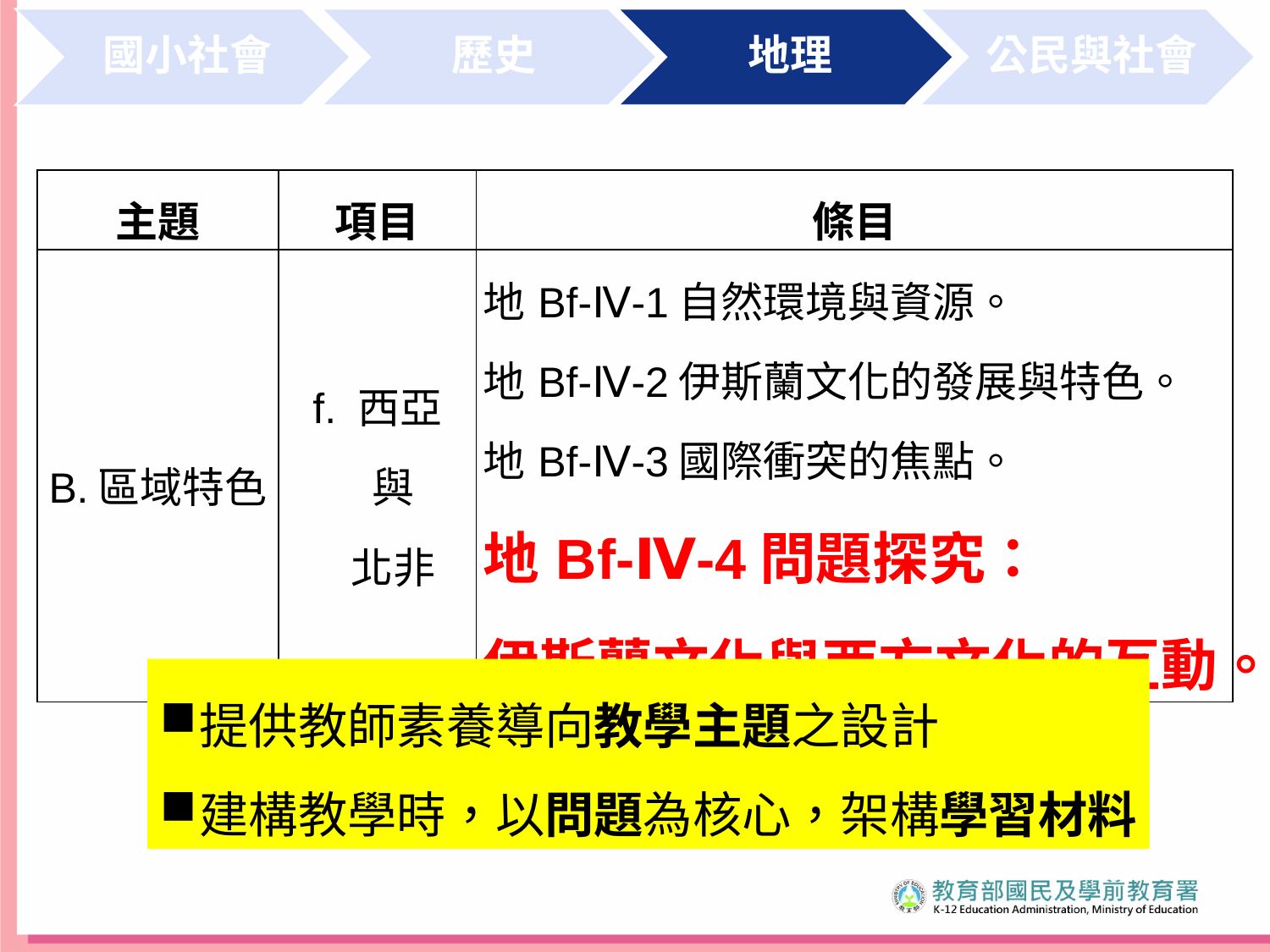

國小社會
歷史
地理
公民與社會
| 主題 | 項目 | 條目 |
| --- | --- | --- |
| B.區域特色 | f. 西亞 與 北非 | 地Bf-Ⅳ-1自然環境與資源。 地Bf-Ⅳ-2伊斯蘭文化的發展與特色。 地Bf-Ⅳ-3國際衝突的焦點。 地Bf-Ⅳ-4問題探究： 伊斯蘭文化與西方文化的互動。 |
提供教師素養導向教學主題之設計
建構教學時，以問題為核心，架構學習材料